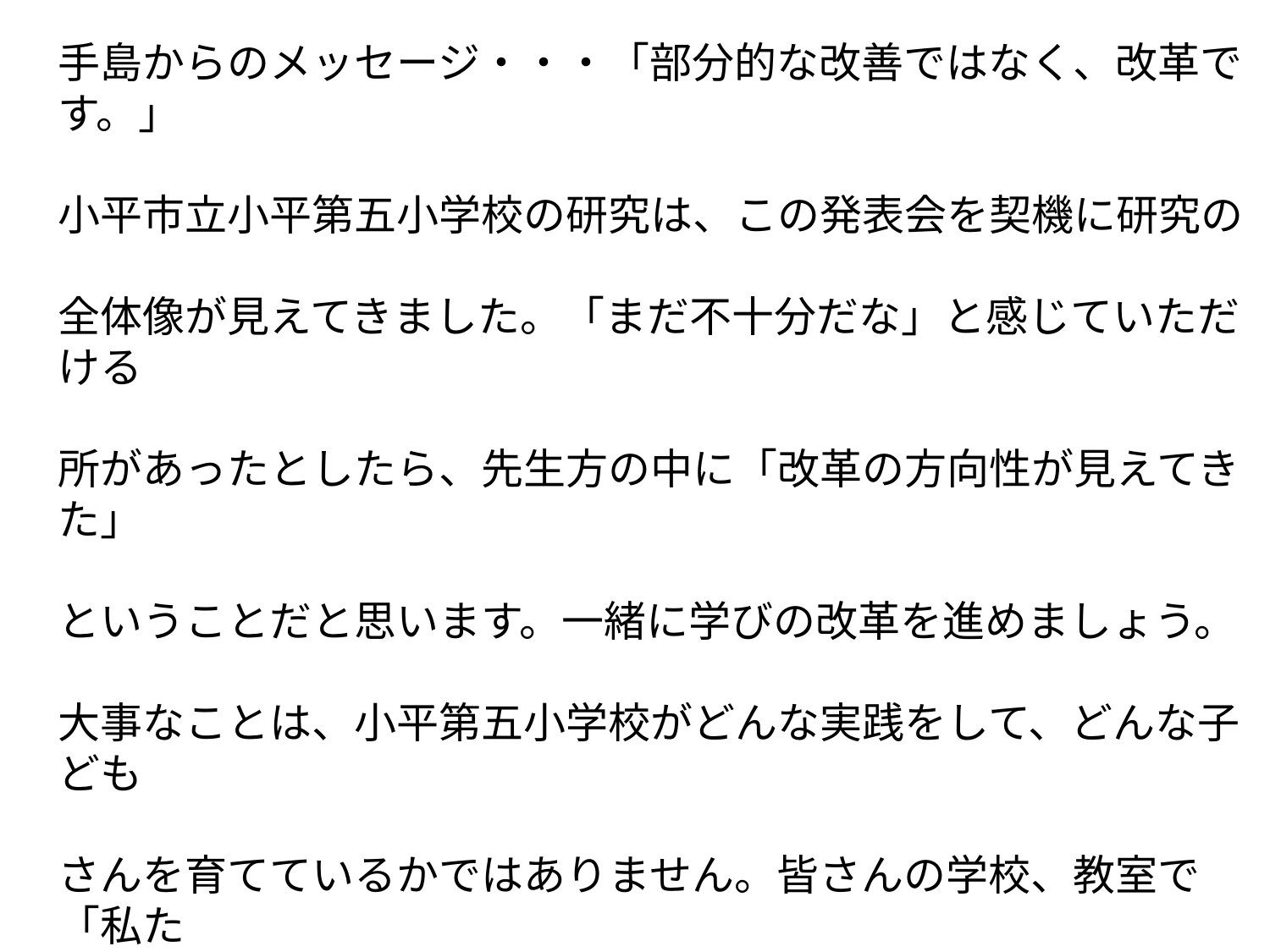

手島からのメッセージ・・・「部分的な改善ではなく、改革です。」

小平市立小平第五小学校の研究は、この発表会を契機に研究の

全体像が見えてきました。「まだ不十分だな」と感じていただける

所があったとしたら、先生方の中に「改革の方向性が見えてきた」

ということだと思います。一緒に学びの改革を進めましょう。

大事なことは、小平第五小学校がどんな実践をして、どんな子ども

さんを育てているかではありません。皆さんの学校、教室で「私た

ちの未来のための学び」が進み、より良いSEKAIが実現し続ける

事です。授業改善では届きません。学びの改革を進めましょう。